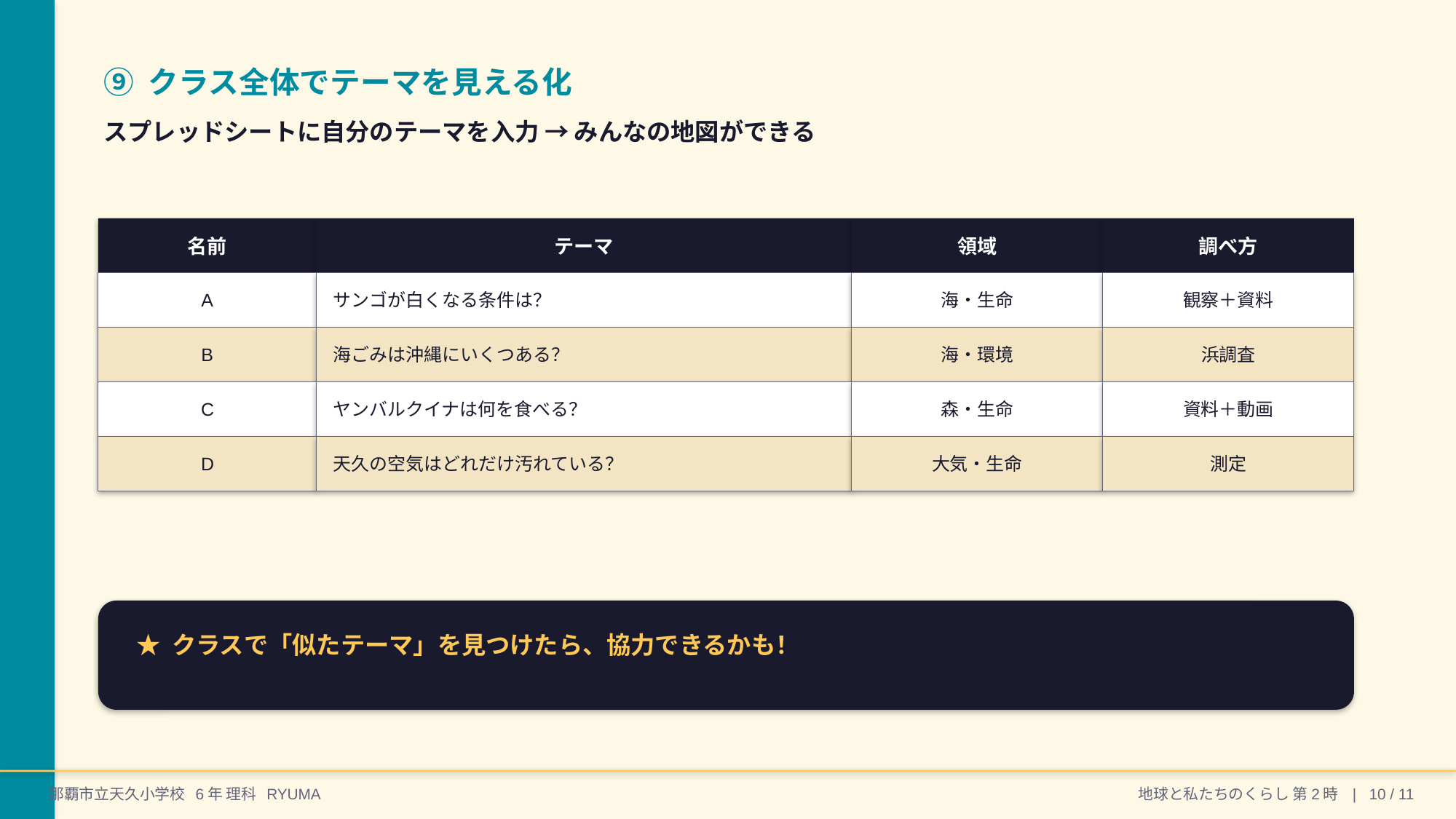

⑨ クラス全体でテーマを見える化
スプレッドシートに自分のテーマを入力 → みんなの地図ができる

名前
テーマ
領域
調べ方

A
サンゴが白くなる条件は？
海・生命
観察＋資料

B
海ごみは沖縄にいくつある？
海・環境
浜調査

C
ヤンバルクイナは何を食べる？
森・生命
資料＋動画

D
天久の空気はどれだけ汚れている？
大気・生命
測定

★ クラスで「似たテーマ」を見つけたら、協力できるかも！

那覇市立天久小学校  6年 理科  RYUMA
地球と私たちのくらし 第2時   |   10 / 11